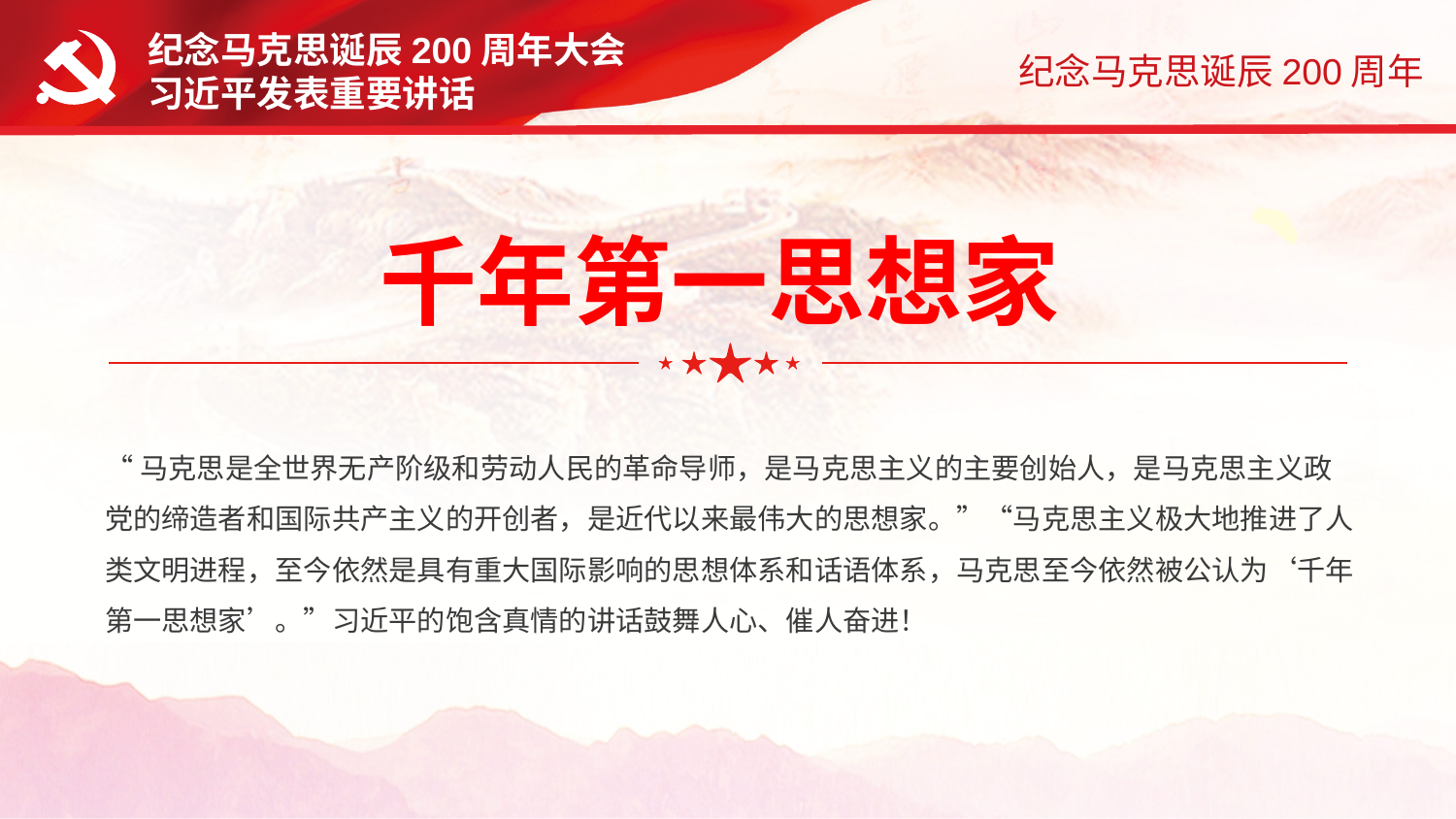

纪念马克思诞辰200周年大会
习近平发表重要讲话
千年第一思想家

“马克思是全世界无产阶级和劳动人民的革命导师，是马克思主义的主要创始人，是马克思主义政党的缔造者和国际共产主义的开创者，是近代以来最伟大的思想家。”“马克思主义极大地推进了人类文明进程，至今依然是具有重大国际影响的思想体系和话语体系，马克思至今依然被公认为‘千年第一思想家’。”习近平的饱含真情的讲话鼓舞人心、催人奋进！
字符延长可删除